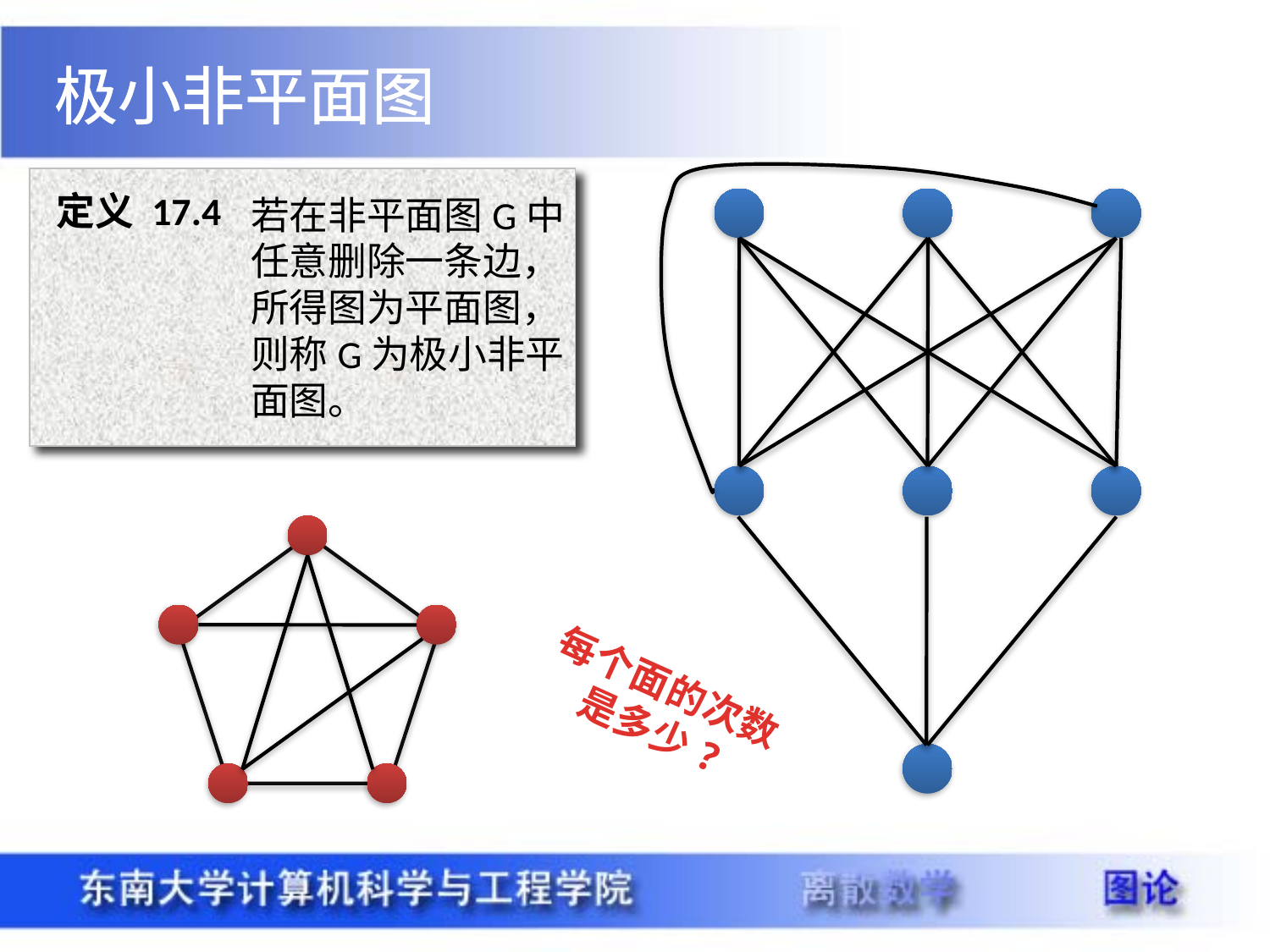

极小非平面图

定义 17.4
若在非平面图G中任意删除一条边，所得图为平面图，则称G为极小非平面图。

每个面的次数
是多少?